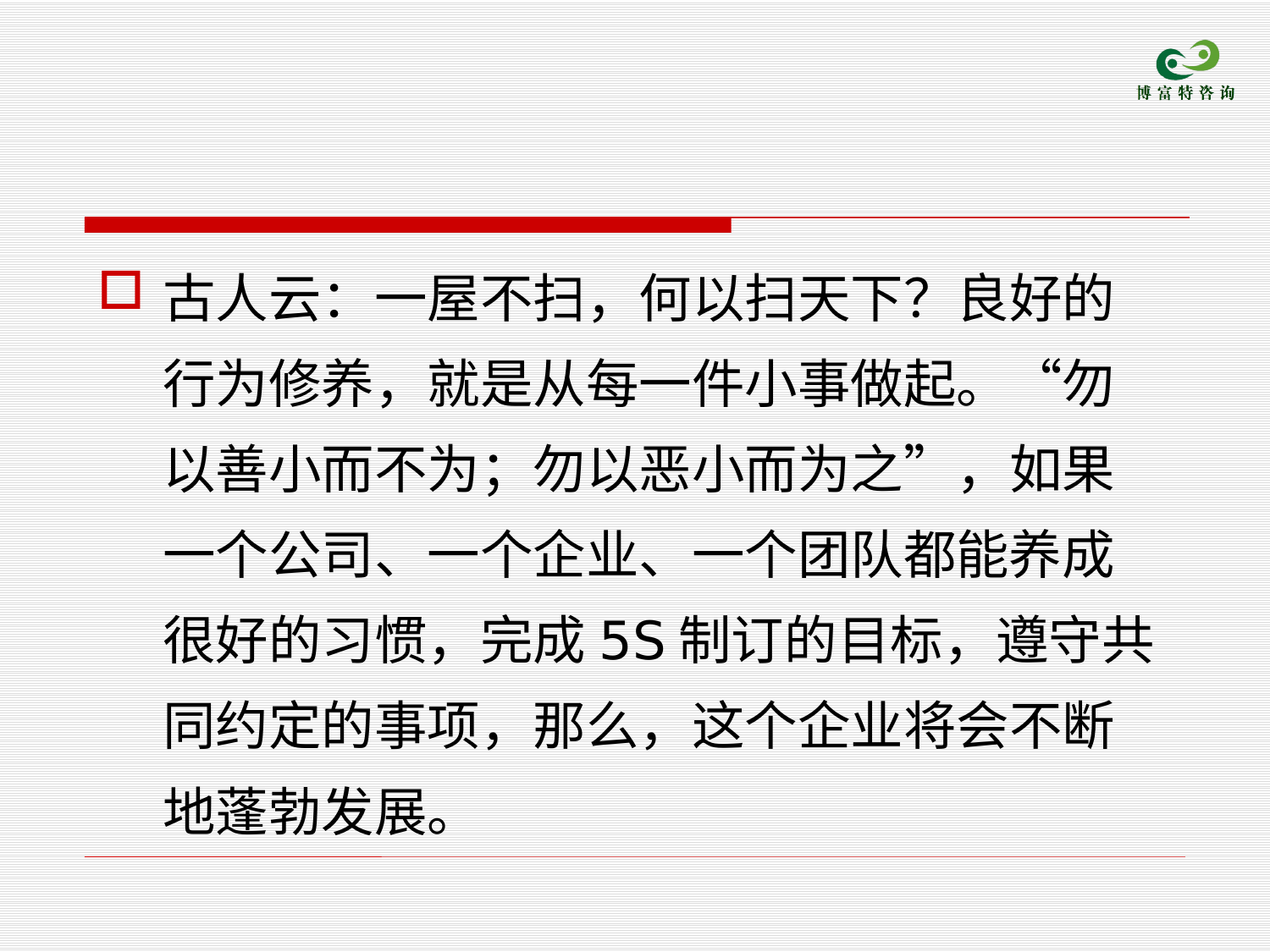

古人云：一屋不扫，何以扫天下？良好的行为修养，就是从每一件小事做起。“勿以善小而不为；勿以恶小而为之”，如果一个公司、一个企业、一个团队都能养成很好的习惯，完成5S制订的目标，遵守共同约定的事项，那么，这个企业将会不断地蓬勃发展。
288